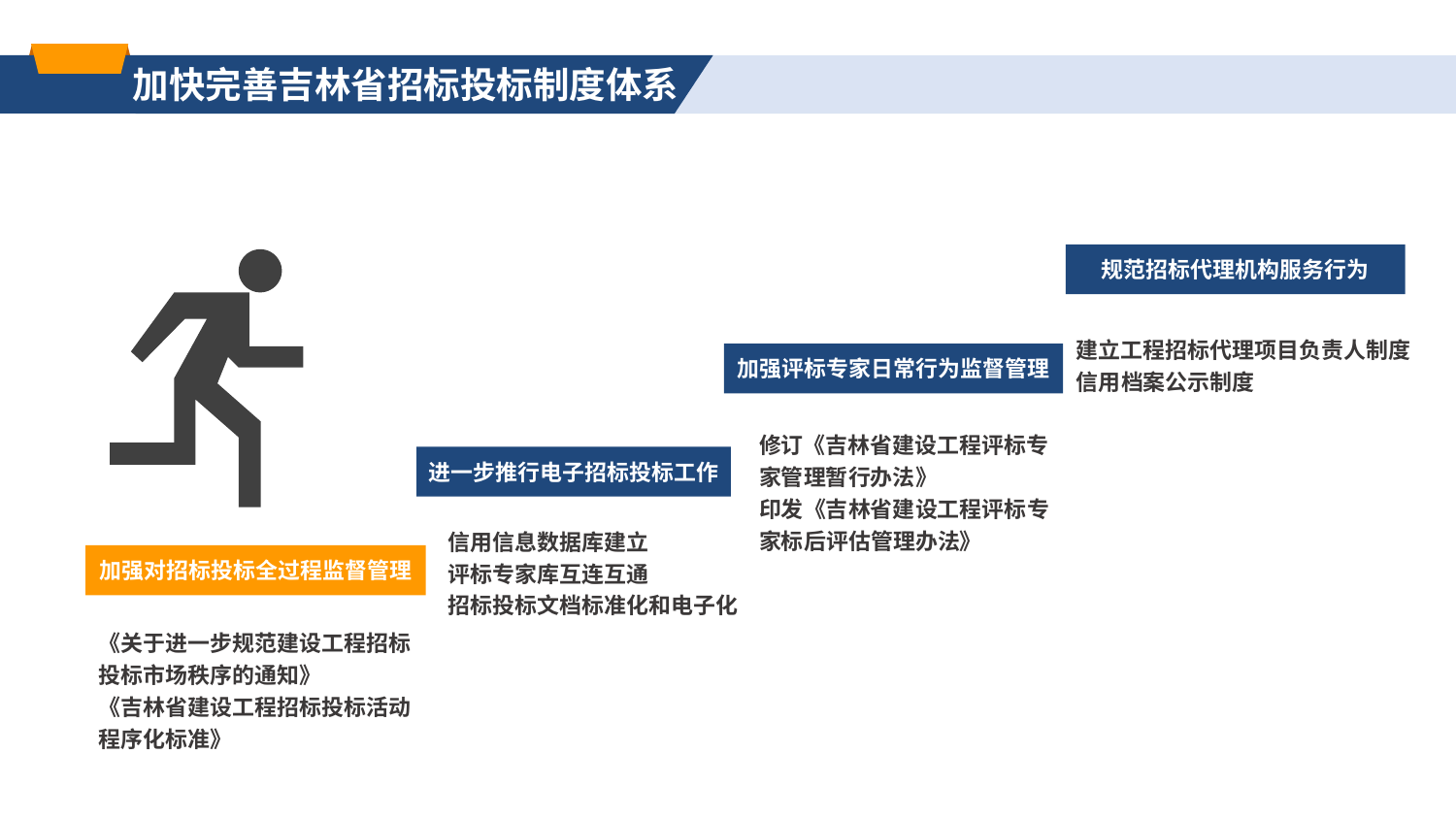

加快完善吉林省招标投标制度体系

规范招标代理机构服务行为

建立工程招标代理项目负责人制度
信用档案公示制度

加强评标专家日常行为监督管理
修订《吉林省建设工程评标专家管理暂行办法》
印发《吉林省建设工程评标专家标后评估管理办法》
进一步推行电子招标投标工作
信用信息数据库建立
评标专家库互连互通
招标投标文档标准化和电子化
加强对招标投标全过程监督管理
《关于进一步规范建设工程招标投标市场秩序的通知》
《吉林省建设工程招标投标活动程序化标准》